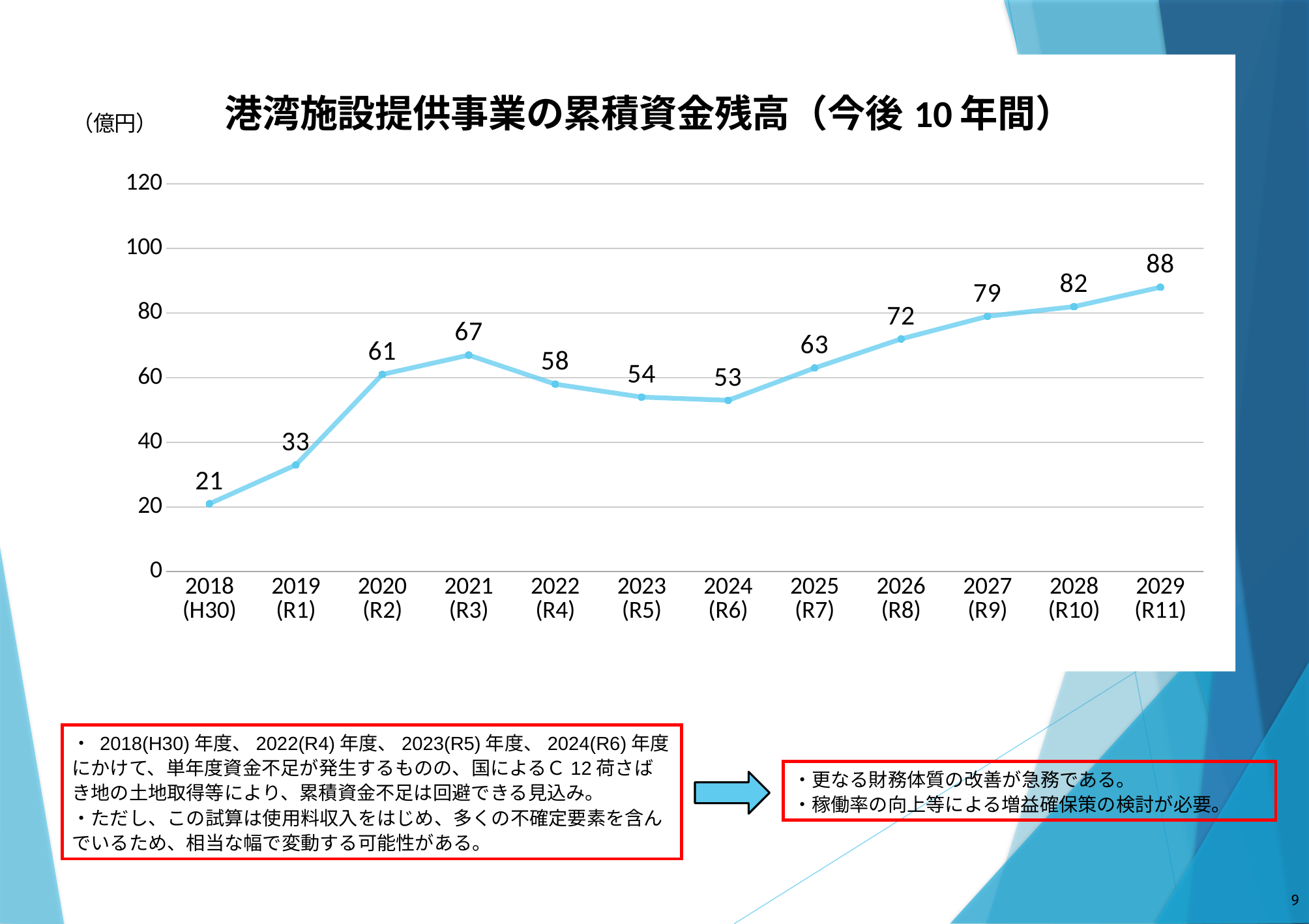

### Chart: 港湾施設提供事業の累積資金残高（今後10年間）

| Category | 累積資金残高 |
|---|---|
| 2018
(H30) | 21.0 |
| 2019
(R1) | 33.0 |
| 2020
(R2) | 61.0 |
| 2021
(R3) | 67.0 |
| 2022
(R4) | 58.0 |
| 2023
(R5) | 54.0 |
| 2024
(R6) | 53.0 |
| 2025
(R7) | 63.0 |
| 2026
(R8) | 72.0 |
| 2027
(R9) | 79.0 |
| 2028
(R10) | 82.0 |
| 2029
(R11) | 88.0 |
・ 2018(H30)年度、2022(R4)年度、2023(R5)年度、2024(R6)年度にかけて、単年度資金不足が発生するものの、国によるＣ12荷さばき地の土地取得等により、累積資金不足は回避できる見込み。
・ただし、この試算は使用料収入をはじめ、多くの不確定要素を含んでいるため、相当な幅で変動する可能性がある。

・更なる財務体質の改善が急務である。
・稼働率の向上等による増益確保策の検討が必要。
9